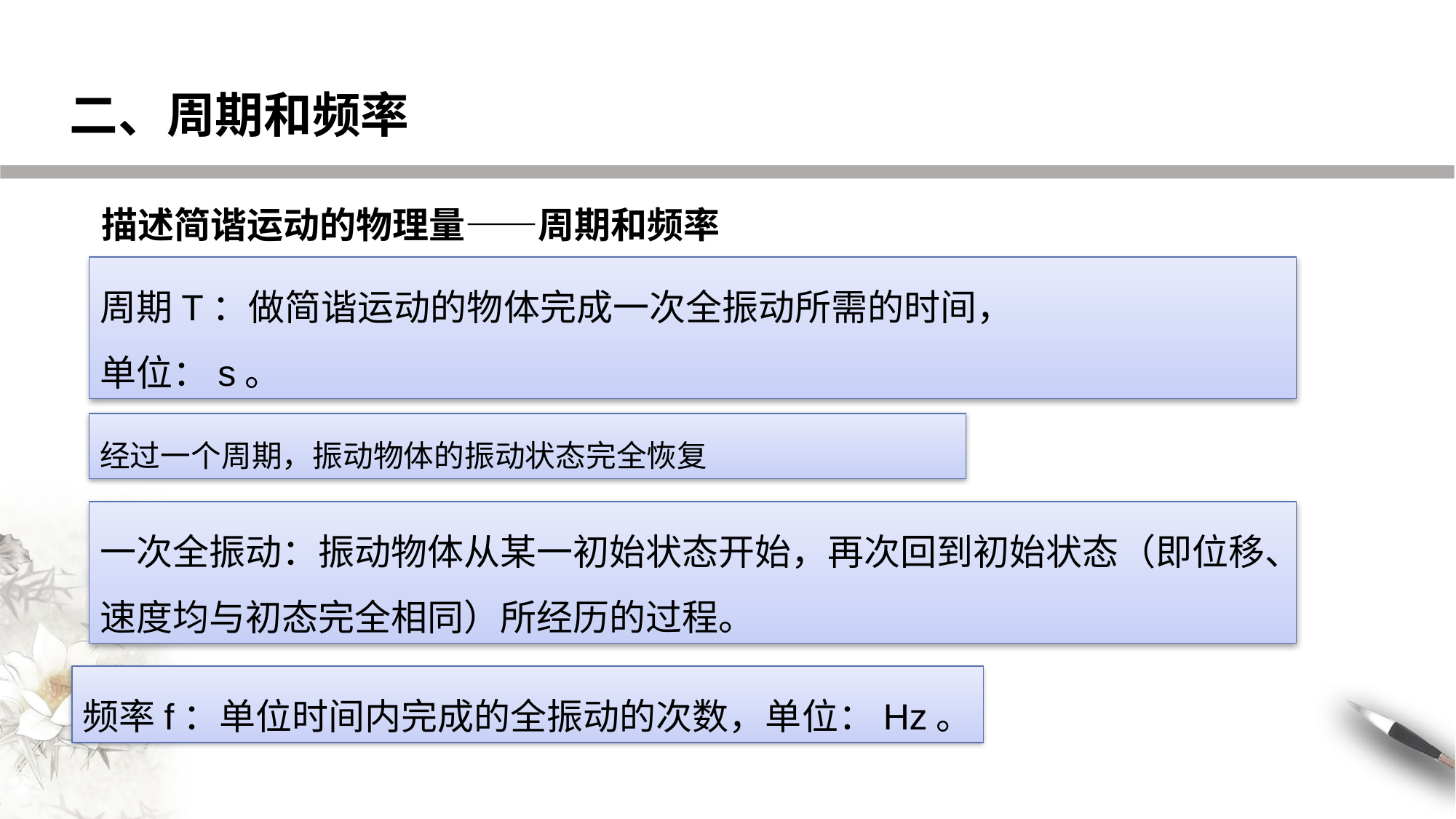

二、周期和频率

描述简谐运动的物理量——周期和频率
周期T：做简谐运动的物体完成一次全振动所需的时间，
单位：s。
经过一个周期，振动物体的振动状态完全恢复
一次全振动：振动物体从某一初始状态开始，再次回到初始状态（即位移、速度均与初态完全相同）所经历的过程。
频率f：单位时间内完成的全振动的次数，单位：Hz。